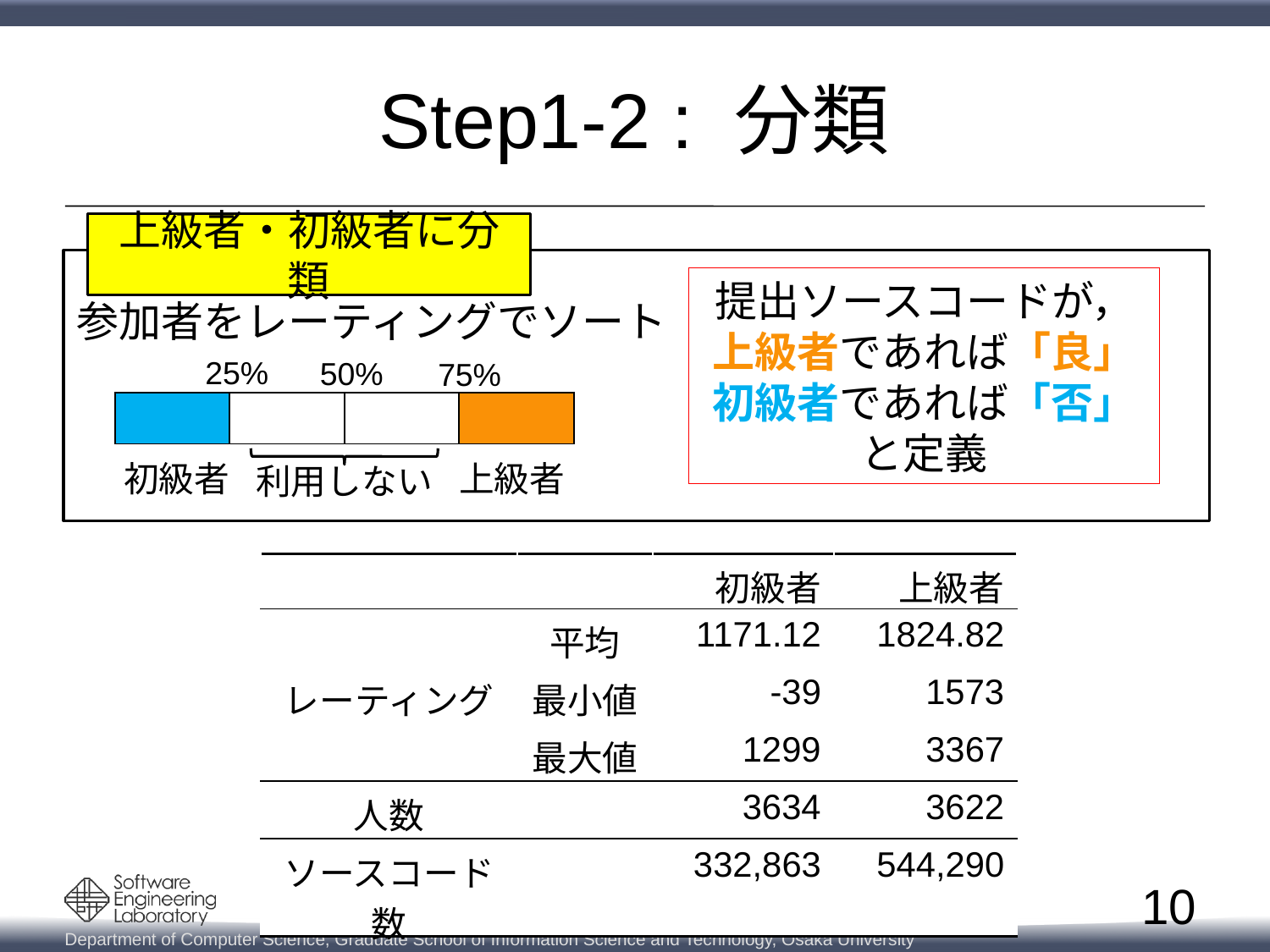

# Step1-2 : 分類
上級者・初級者に分類

参加者をレーティングでソート

提出ソースコードが，
上級者であれば「良」
初級者であれば「否」
と定義
25%
50%
75%

|  |  |  |  |
| --- | --- | --- | --- |
初級者
上級者
利用しない
|  |  | 初級者 | 上級者 |
| --- | --- | --- | --- |
|  | 平均 | 1171.12 | 1824.82 |
| レーティング | 最小値 | -39 | 1573 |
|  | 最大値 | 1299 | 3367 |
| 人数 |  | 3634 | 3622 |
| ソースコード数 |  | 332,863 | 544,290 |
10